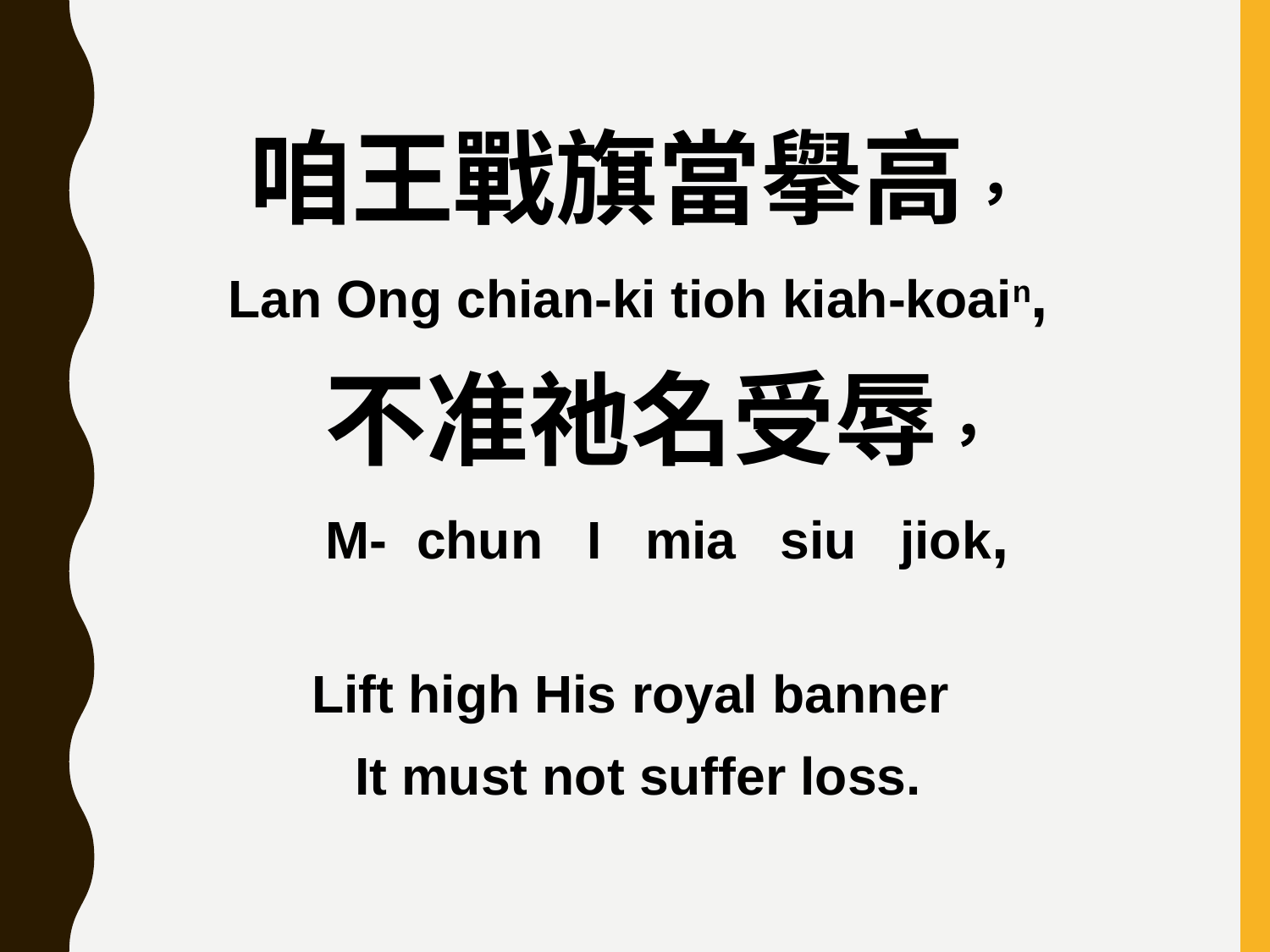

咱王戰旗當擧高，
Lan Ong chian-ki tioh kiah-koain,
 不准祂名受辱，
    M-  chun   I   mia   siu   jiok,

Lift high His royal banner
It must not suffer loss.